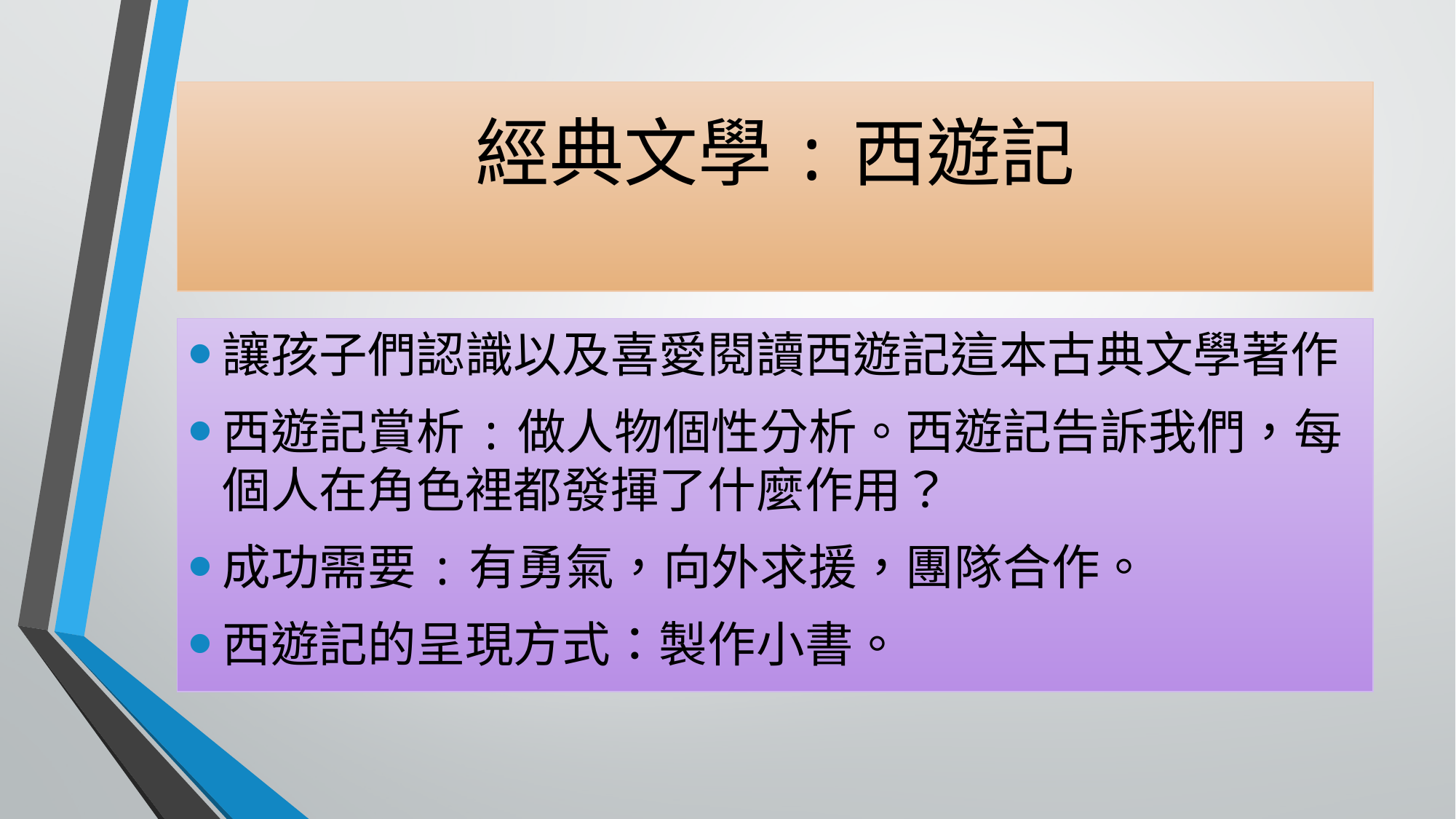

# 經典文學:西遊記
讓孩子們認識以及喜愛閱讀西遊記這本古典文學著作
西遊記賞析:做人物個性分析。西遊記告訴我們，每個人在角色裡都發揮了什麼作用？
成功需要:有勇氣，向外求援，團隊合作。
西遊記的呈現方式：製作小書。